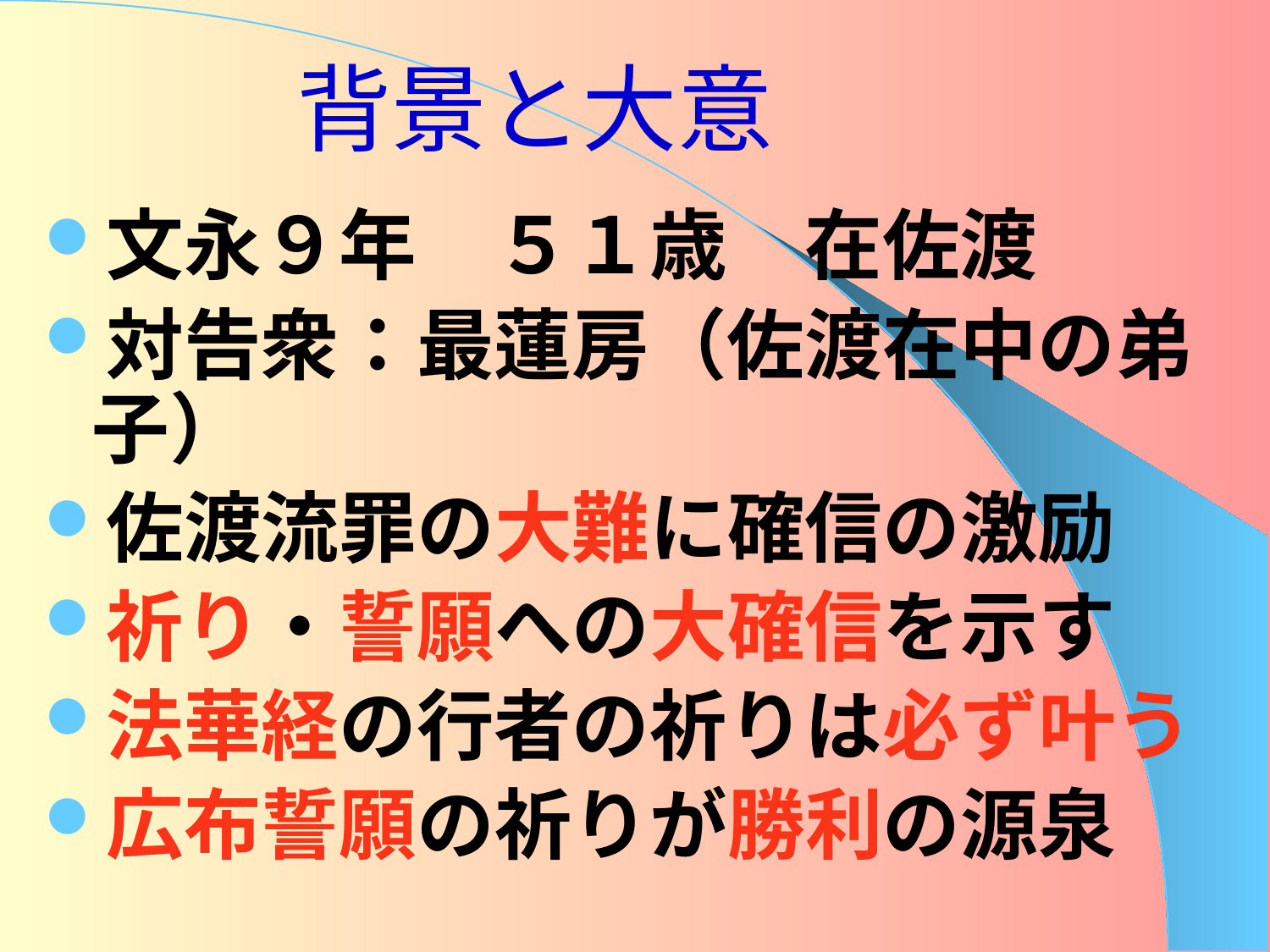

# 背景と大意
文永９年　５１歳　在佐渡
対告衆：最蓮房（佐渡在中の弟子）
佐渡流罪の大難に確信の激励
祈り・誓願への大確信を示す
法華経の行者の祈りは必ず叶う
広布誓願の祈りが勝利の源泉